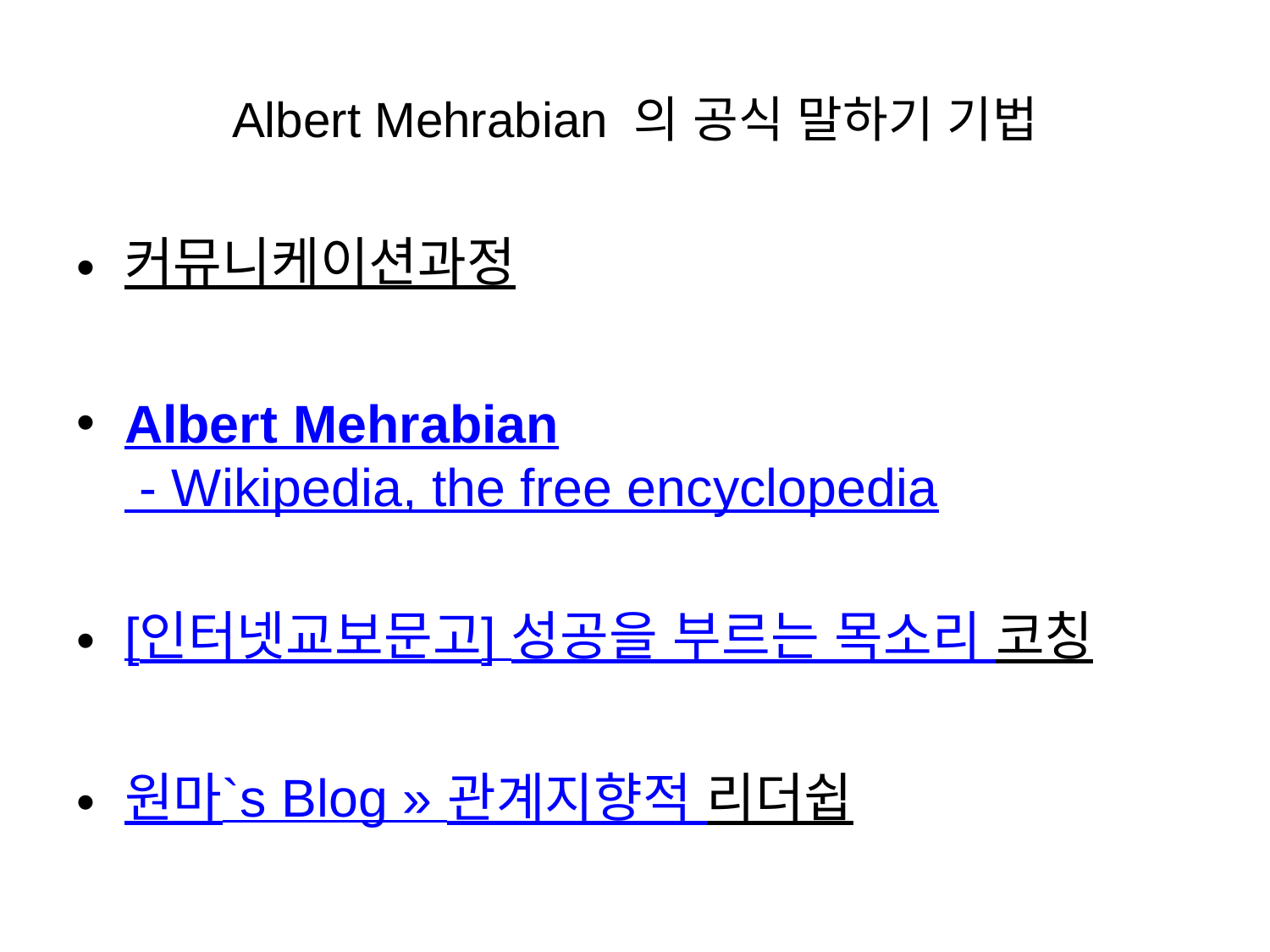

# Albert Mehrabian 의 공식 말하기 기법
커뮤니케이션과정

Albert Mehrabian - Wikipedia, the free encyclopedia

[인터넷교보문고] 성공을 부르는 목소리 코칭

원마`s Blog » 관계지향적 리더쉽